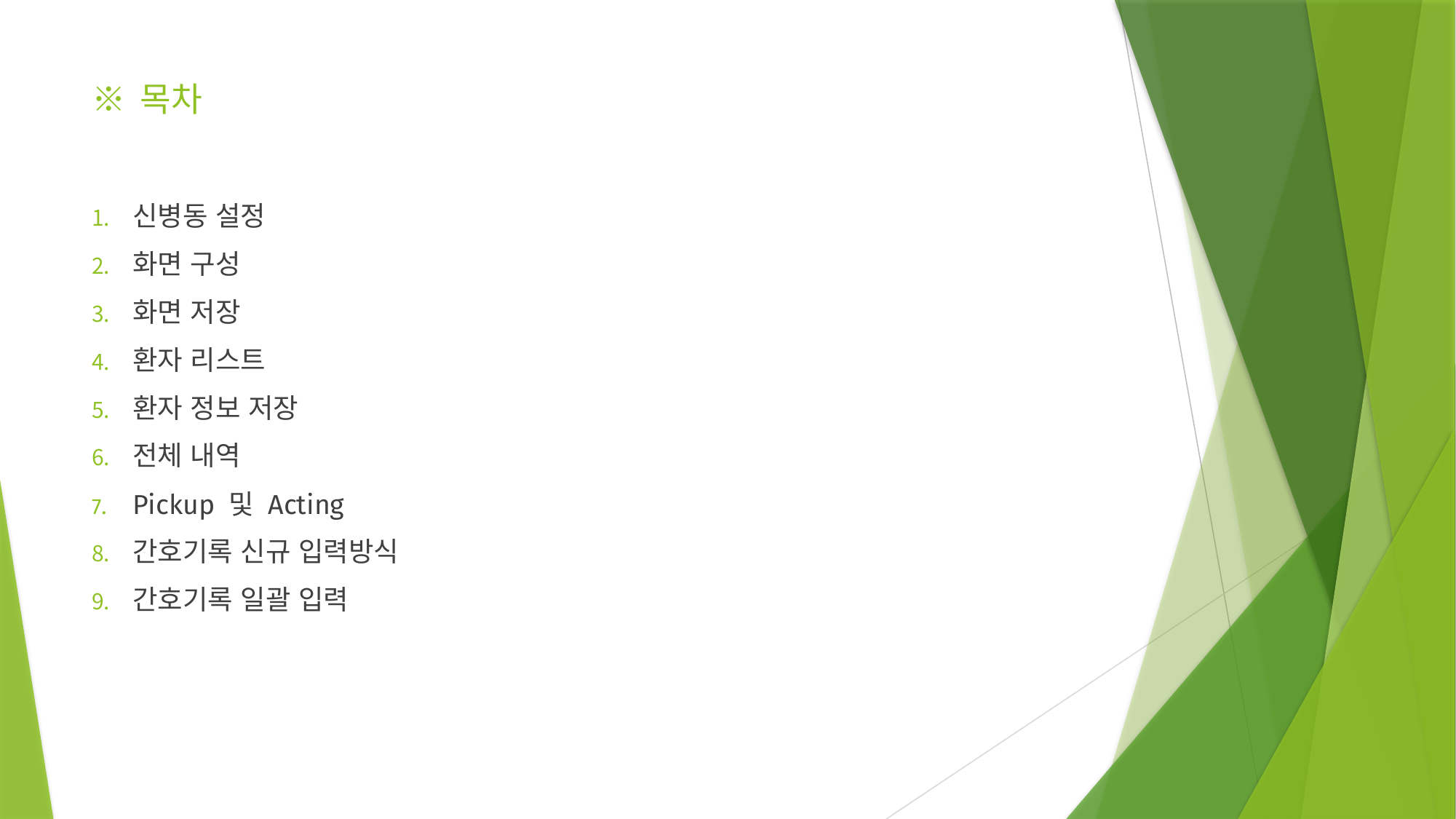

# ※ 목차

신병동 설정
화면 구성
화면 저장
환자 리스트
환자 정보 저장
전체 내역
Pickup 및 Acting
간호기록 신규 입력방식
간호기록 일괄 입력